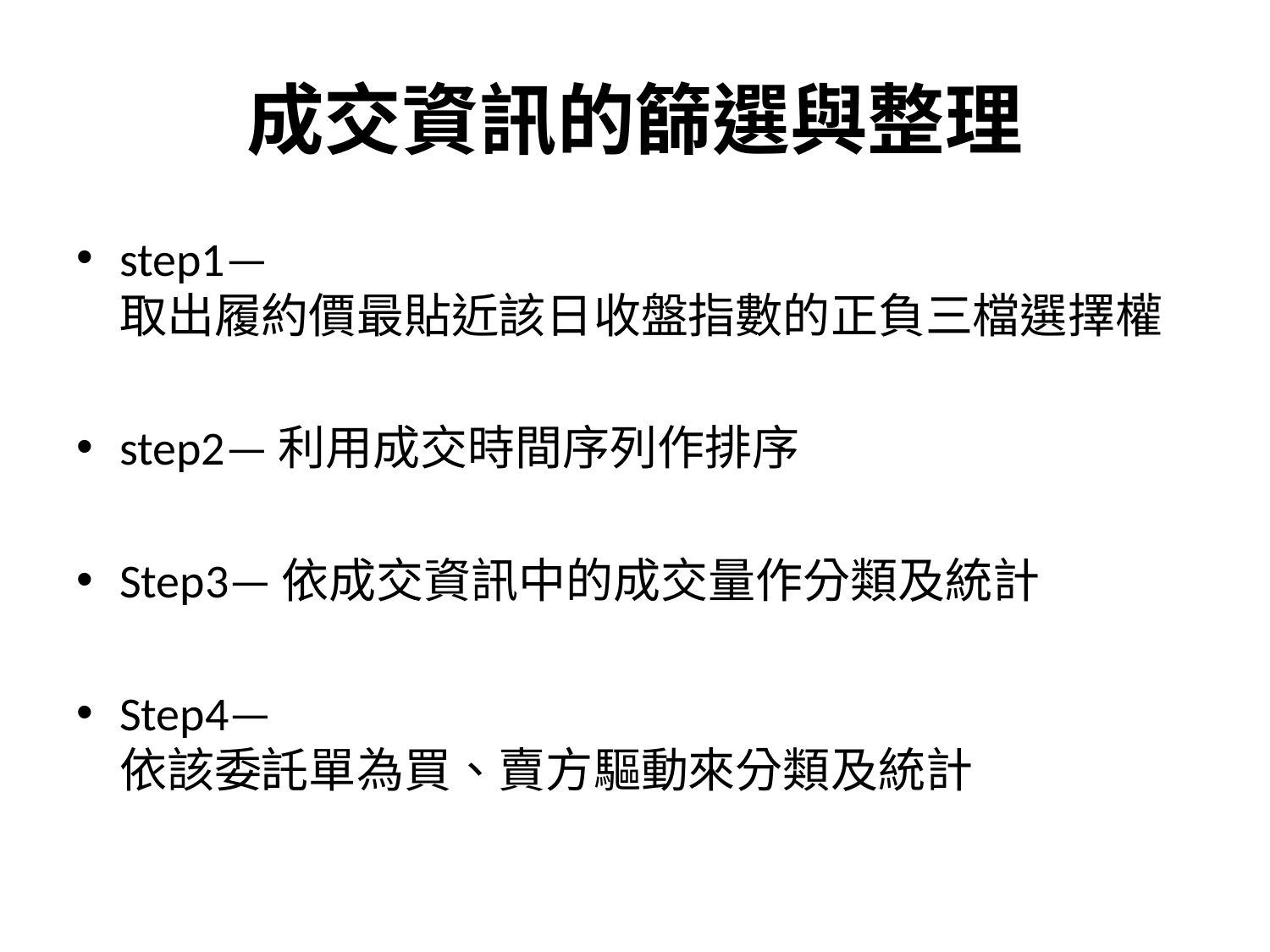

# 成交資訊的篩選與整理
step1—
取出履約價最貼近該日收盤指數的正負三檔選擇權

step2—利用成交時間序列作排序

Step3—依成交資訊中的成交量作分類及統計

Step4—
依該委託單為買、賣方驅動來分類及統計